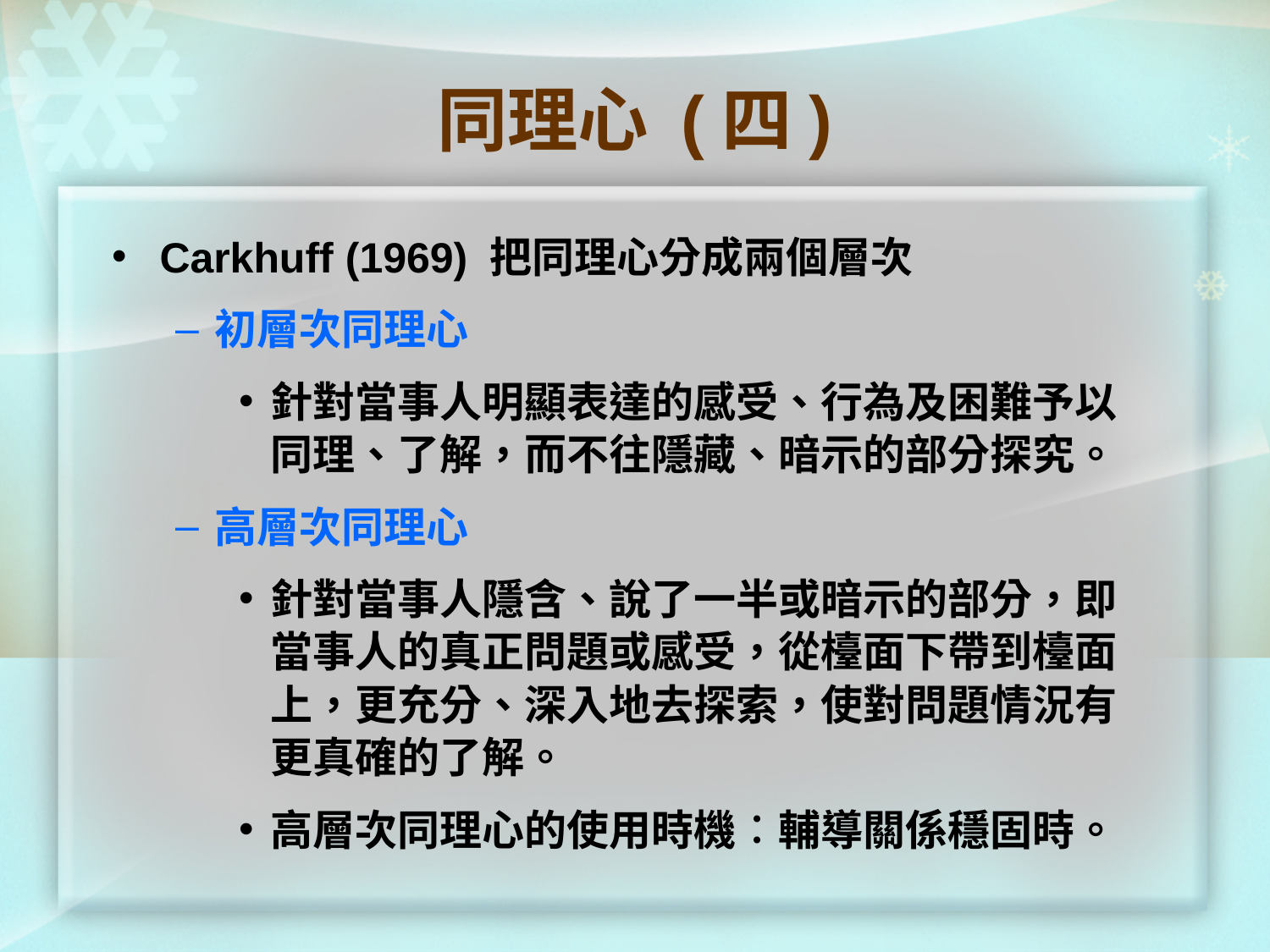

# 同理心 (四)
Carkhuff (1969) 把同理心分成兩個層次
初層次同理心
針對當事人明顯表達的感受、行為及困難予以同理、了解，而不往隱藏、暗示的部分探究。
高層次同理心
針對當事人隱含、說了一半或暗示的部分，即當事人的真正問題或感受，從檯面下帶到檯面上，更充分、深入地去探索，使對問題情況有更真確的了解。
高層次同理心的使用時機︰輔導關係穩固時。